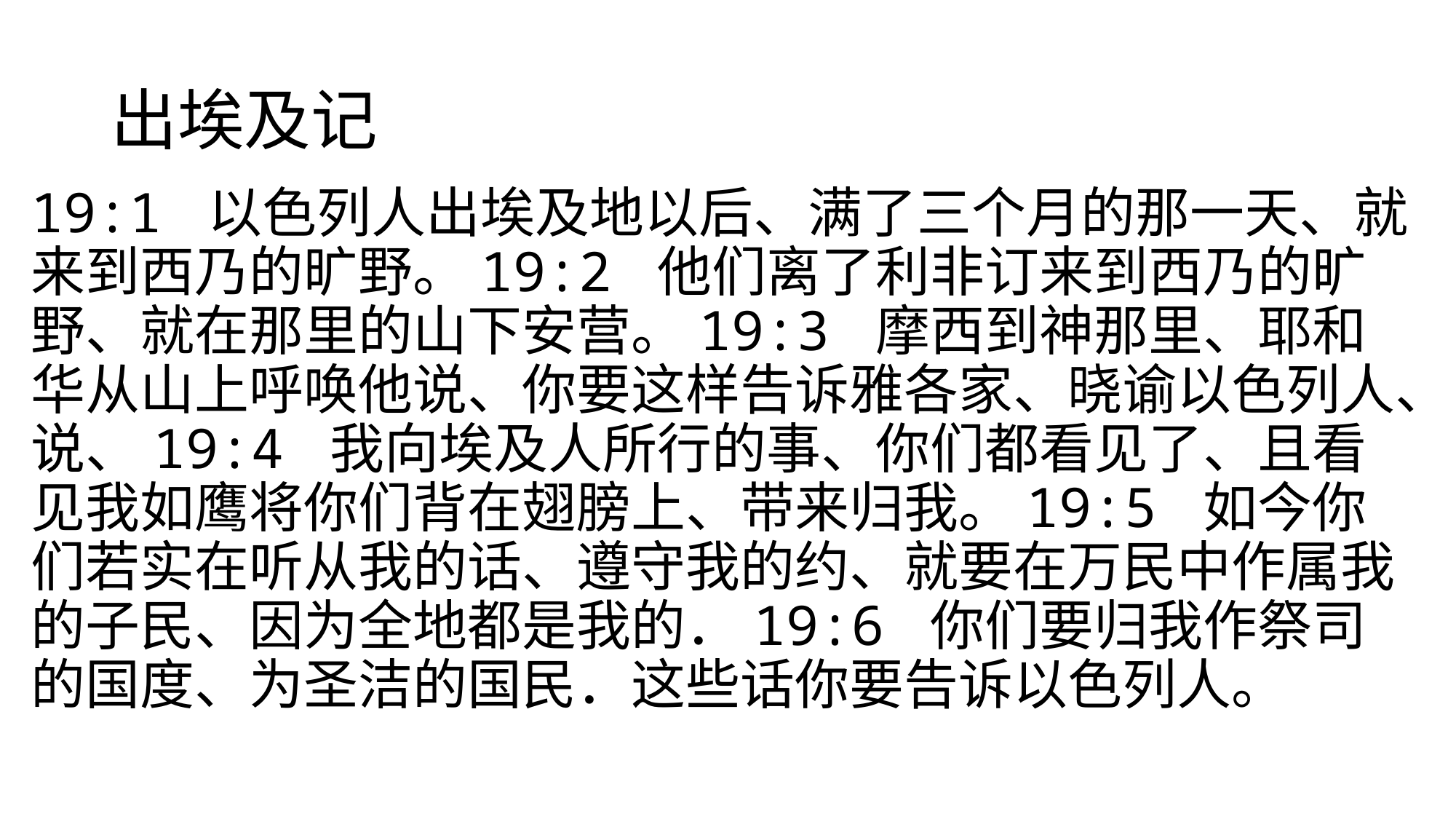

# 出埃及记
19:1 以色列人出埃及地以后、满了三个月的那一天、就来到西乃的旷野。19:2 他们离了利非订来到西乃的旷野、就在那里的山下安营。19:3 摩西到神那里、耶和华从山上呼唤他说、你要这样告诉雅各家、晓谕以色列人、说、19:4 我向埃及人所行的事、你们都看见了、且看见我如鹰将你们背在翅膀上、带来归我。19:5 如今你们若实在听从我的话、遵守我的约、就要在万民中作属我的子民、因为全地都是我的．19:6 你们要归我作祭司的国度、为圣洁的国民．这些话你要告诉以色列人。